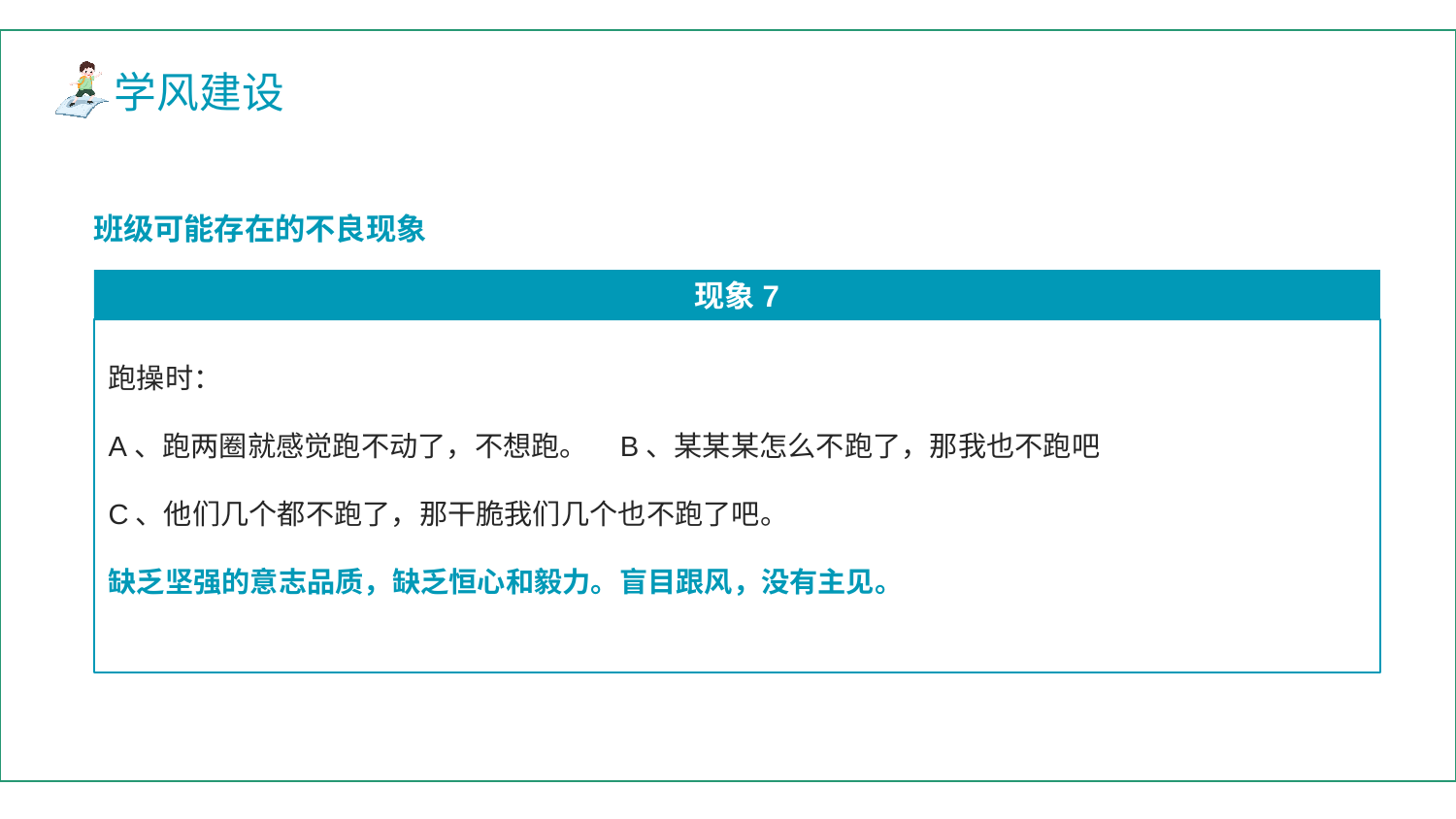

班级可能存在的不良现象
现象7
跑操时：
A、跑两圈就感觉跑不动了，不想跑。    B、某某某怎么不跑了，那我也不跑吧
C、他们几个都不跑了，那干脆我们几个也不跑了吧。
缺乏坚强的意志品质，缺乏恒心和毅力。盲目跟风，没有主见。